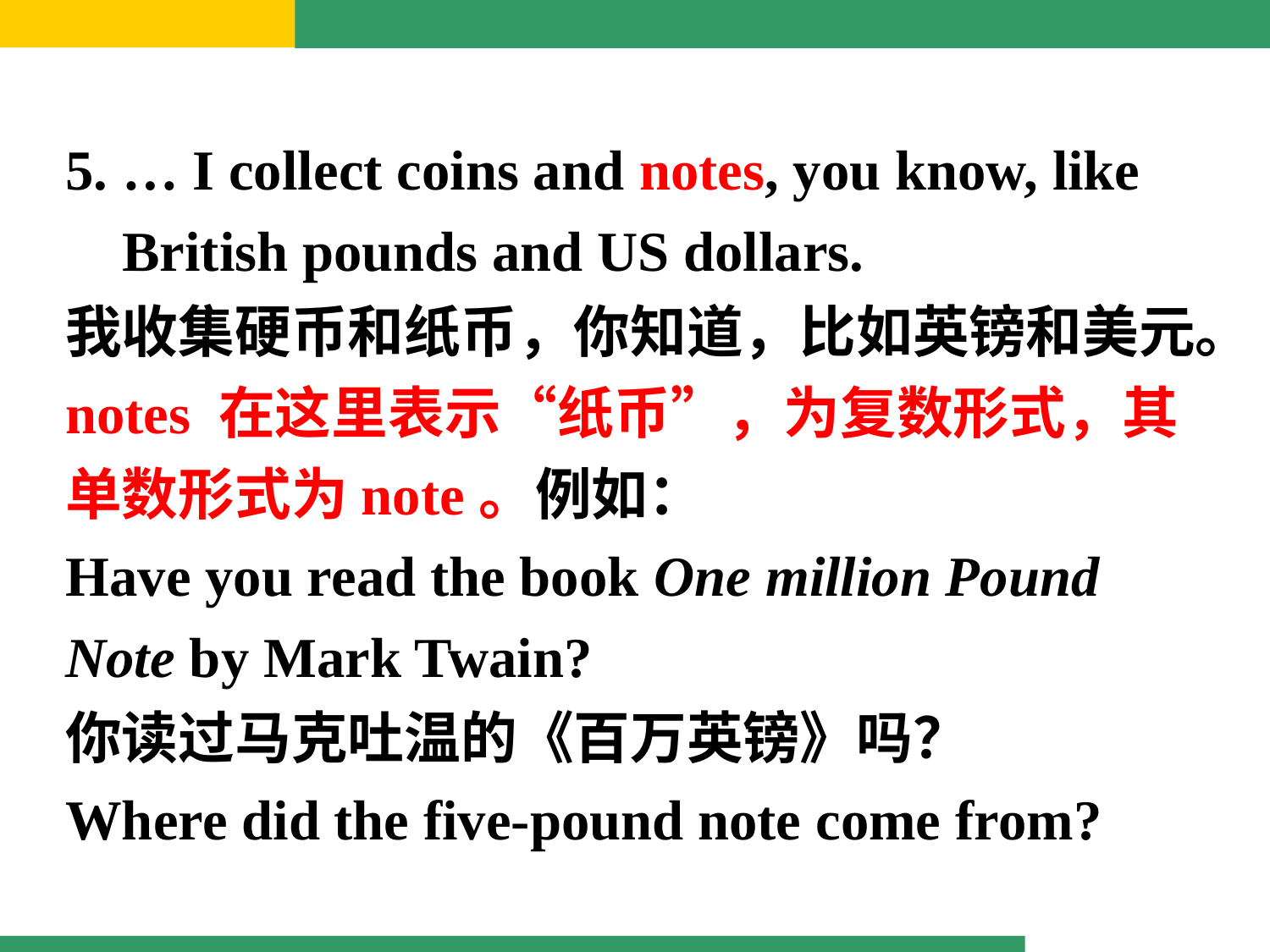

5. … I collect coins and notes, you know, like
    British pounds and US dollars.
我收集硬币和纸币，你知道，比如英镑和美元。
notes 在这里表示“纸币”，为复数形式，其单数形式为note。例如：
Have you read the book One million Pound
Note by Mark Twain?
你读过马克吐温的《百万英镑》吗？
Where did the five-pound note come from?